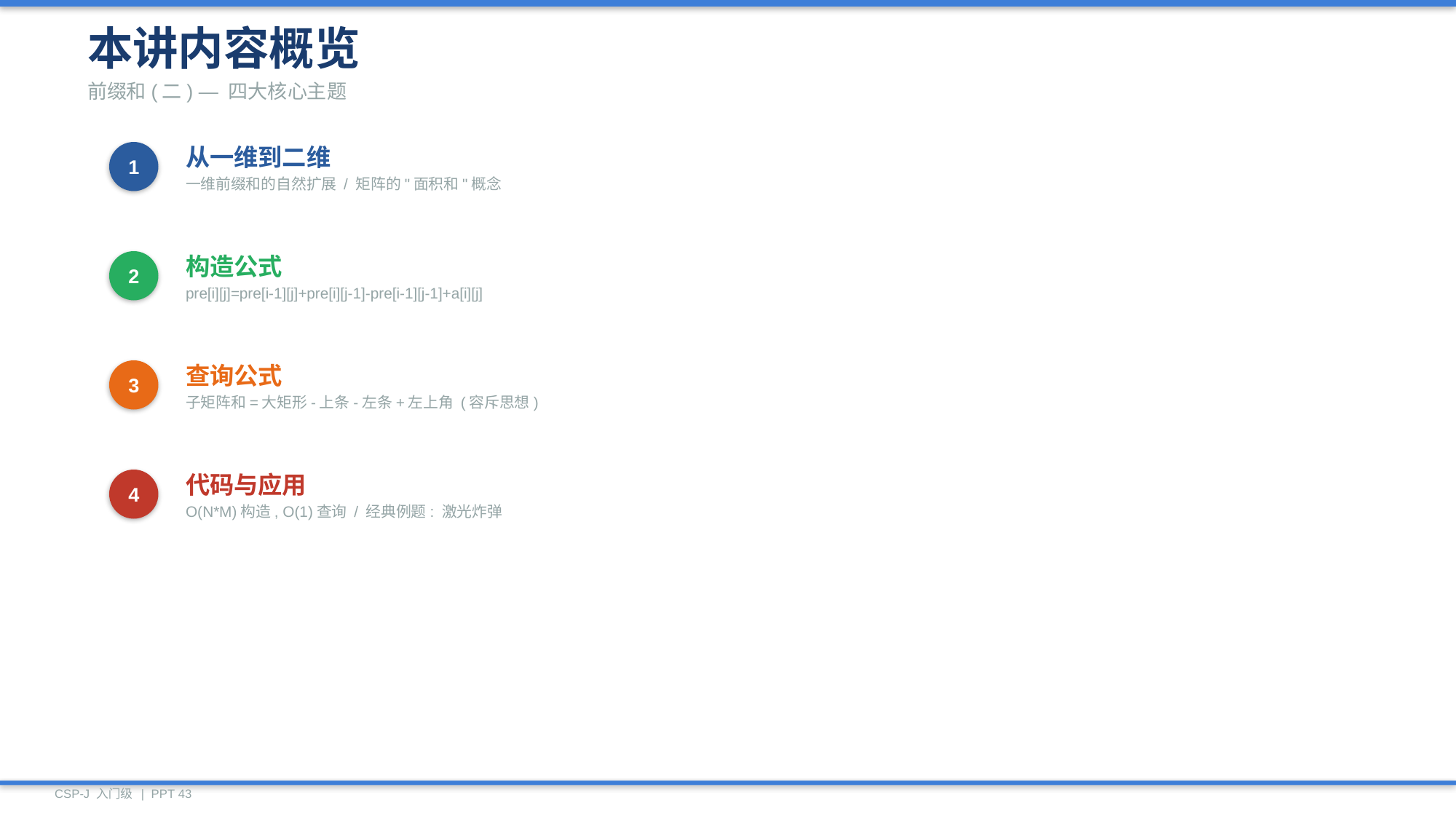

本讲内容概览
前缀和(二) — 四大核心主题
1
从一维到二维
一维前缀和的自然扩展 / 矩阵的"面积和"概念
2
构造公式
pre[i][j]=pre[i-1][j]+pre[i][j-1]-pre[i-1][j-1]+a[i][j]
3
查询公式
子矩阵和=大矩形-上条-左条+左上角 (容斥思想)
4
代码与应用
O(N*M)构造, O(1)查询 / 经典例题: 激光炸弹

CSP-J 入门级  |  PPT 43